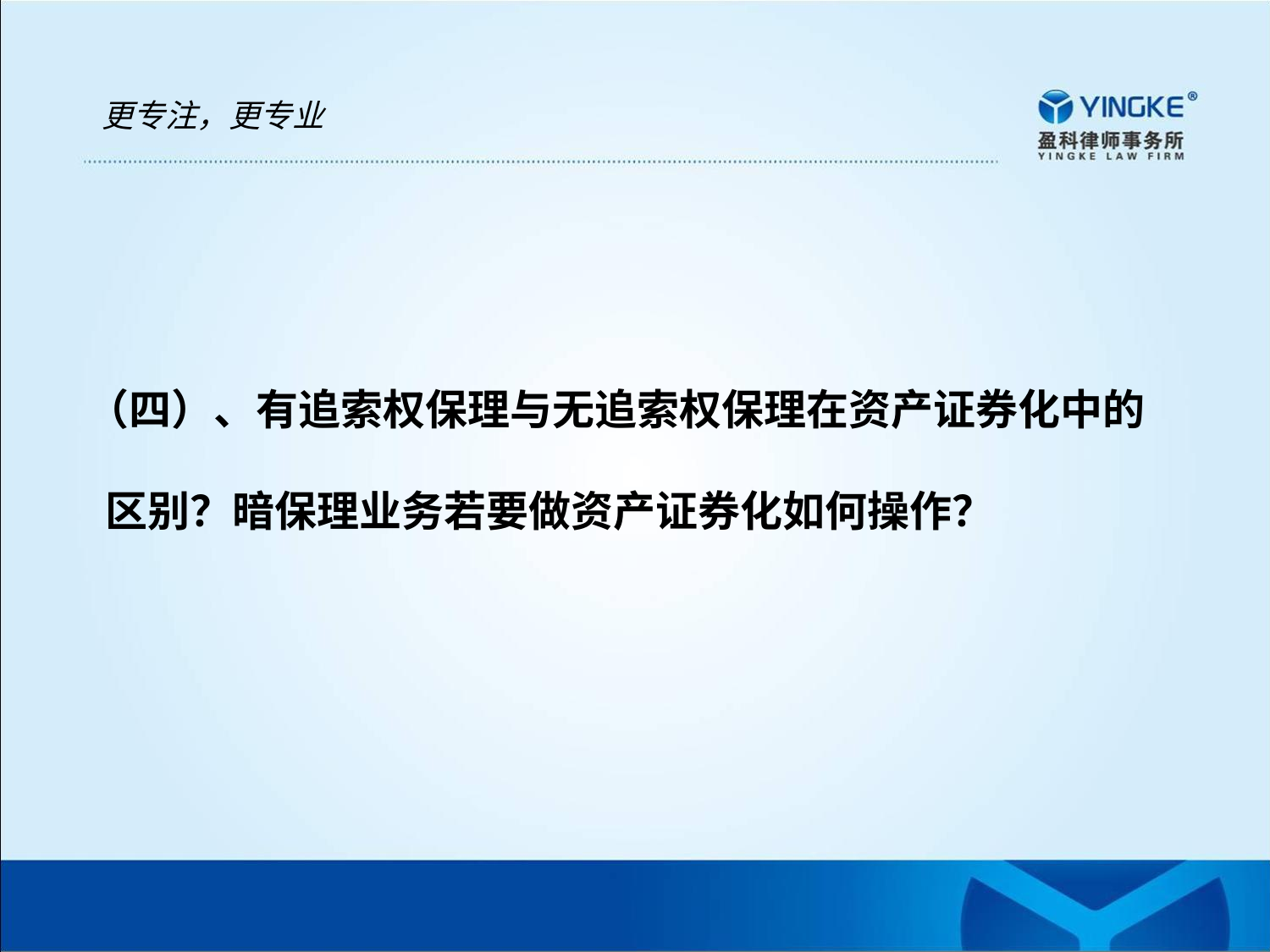

更专注，更专业
  （四）、有追索权保理与无追索权保理在资产证券化中的区别？暗保理业务若要做资产证券化如何操作？